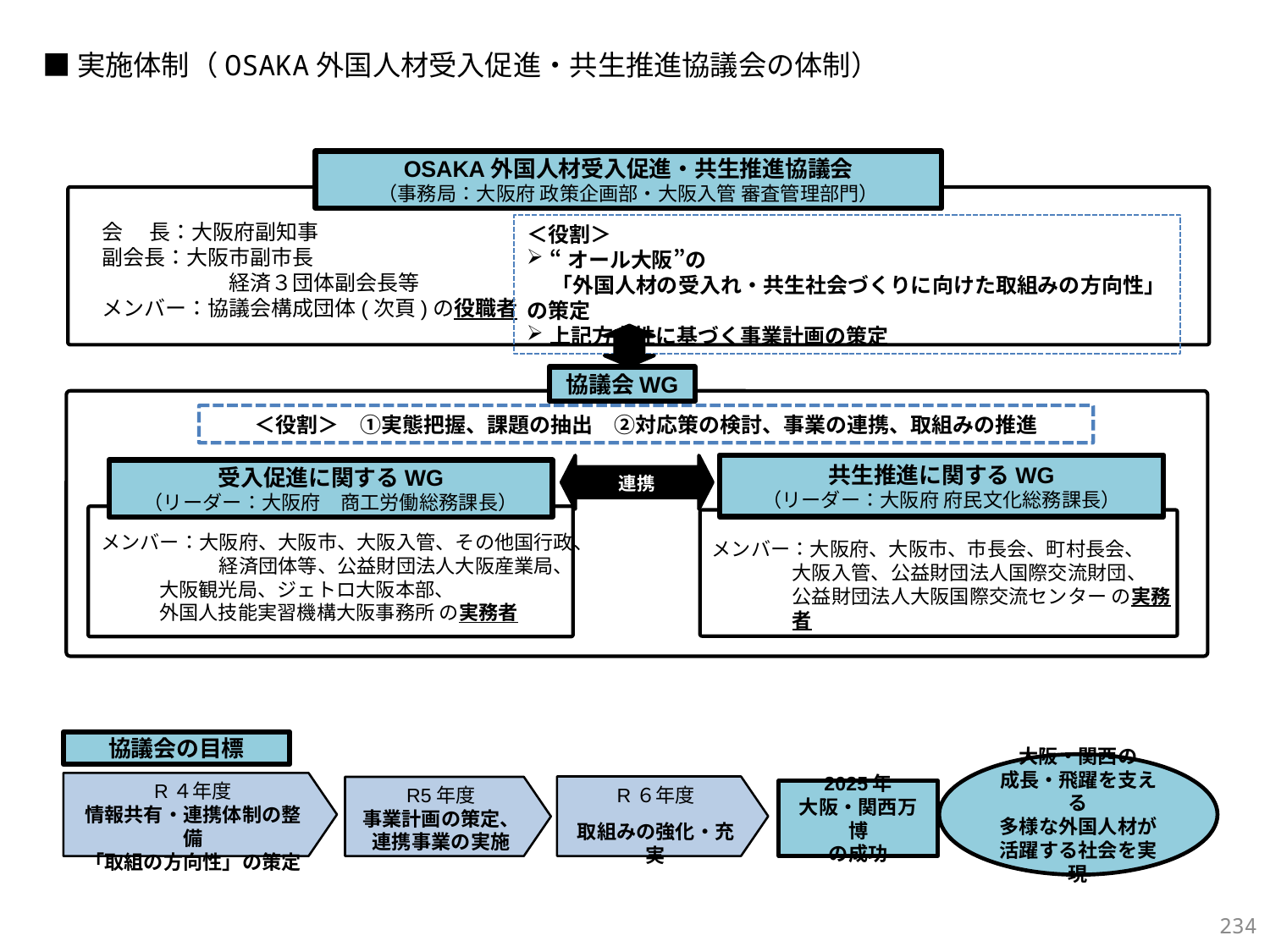

■実施体制（OSAKA外国人材受入促進・共生推進協議会の体制）
OSAKA外国人材受入促進・共生推進協議会
（事務局：大阪府 政策企画部・大阪入管 審査管理部門）

　会　 長：大阪府副知事
　副会長：大阪市副市長
　　　　　　　経済３団体副会長等
　メンバー：協議会構成団体(次頁)の役職者
＜役割＞
“オール大阪”の
    「外国人材の受入れ・共生社会づくりに向けた取組みの方向性」の策定
上記方向性に基づく事業計画の策定

協議会WG

＜役割＞　①実態把握、課題の抽出　②対応策の検討、事業の連携、取組みの推進
共生推進に関するWG
（リーダー：大阪府 府民文化総務課長）
メンバー：大阪府、大阪市、市長会、町村長会、
大阪入管、公益財団法人国際交流財団、
公益財団法人大阪国際交流センター の実務者

連携
受入促進に関するWG
（リーダー：大阪府　商工労働総務課長）

メンバー：大阪府、大阪市、大阪入管、その他国行政、
　　　　　　経済団体等、公益財団法人大阪産業局、
            大阪観光局、ジェトロ大阪本部、
            外国人技能実習機構大阪事務所 の実務者

協議会の目標
大阪・関西の
成長・飛躍を支える
多様な外国人材が
活躍する社会を実現
R４年度
情報共有・連携体制の整備
「取組の方向性」の策定
R６年度

取組みの強化・充実
R5年度
事業計画の策定、
連携事業の実施
2025年
大阪・関西万博
の成功
234